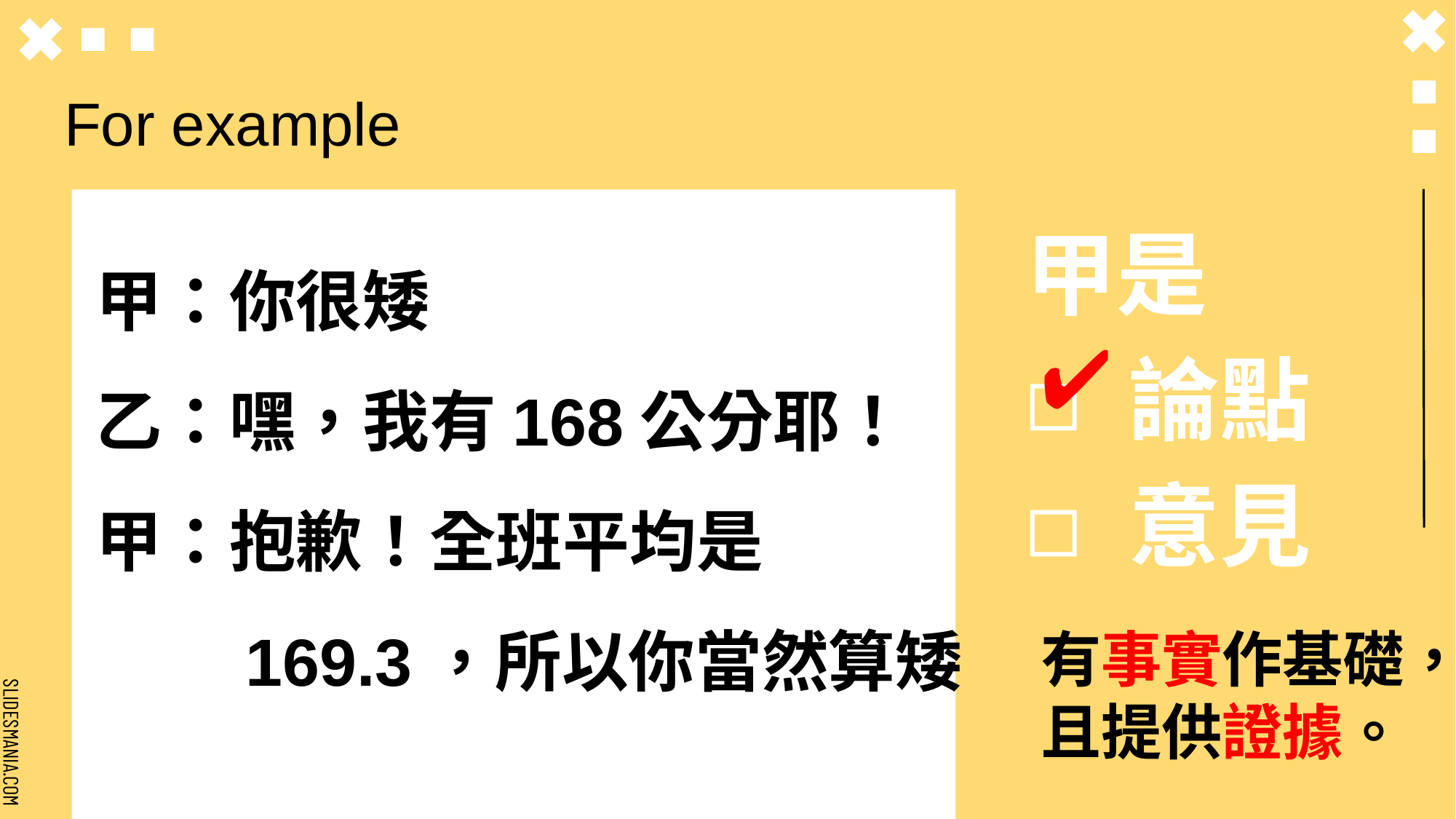

# For example
甲是
◻ 論點
◻ 意見

甲：你很矮
乙：嘿，我有168公分耶！
甲：抱歉！全班平均是
　　169.3，所以你當然算矮
✔

有事實作基礎，
且提供證據。